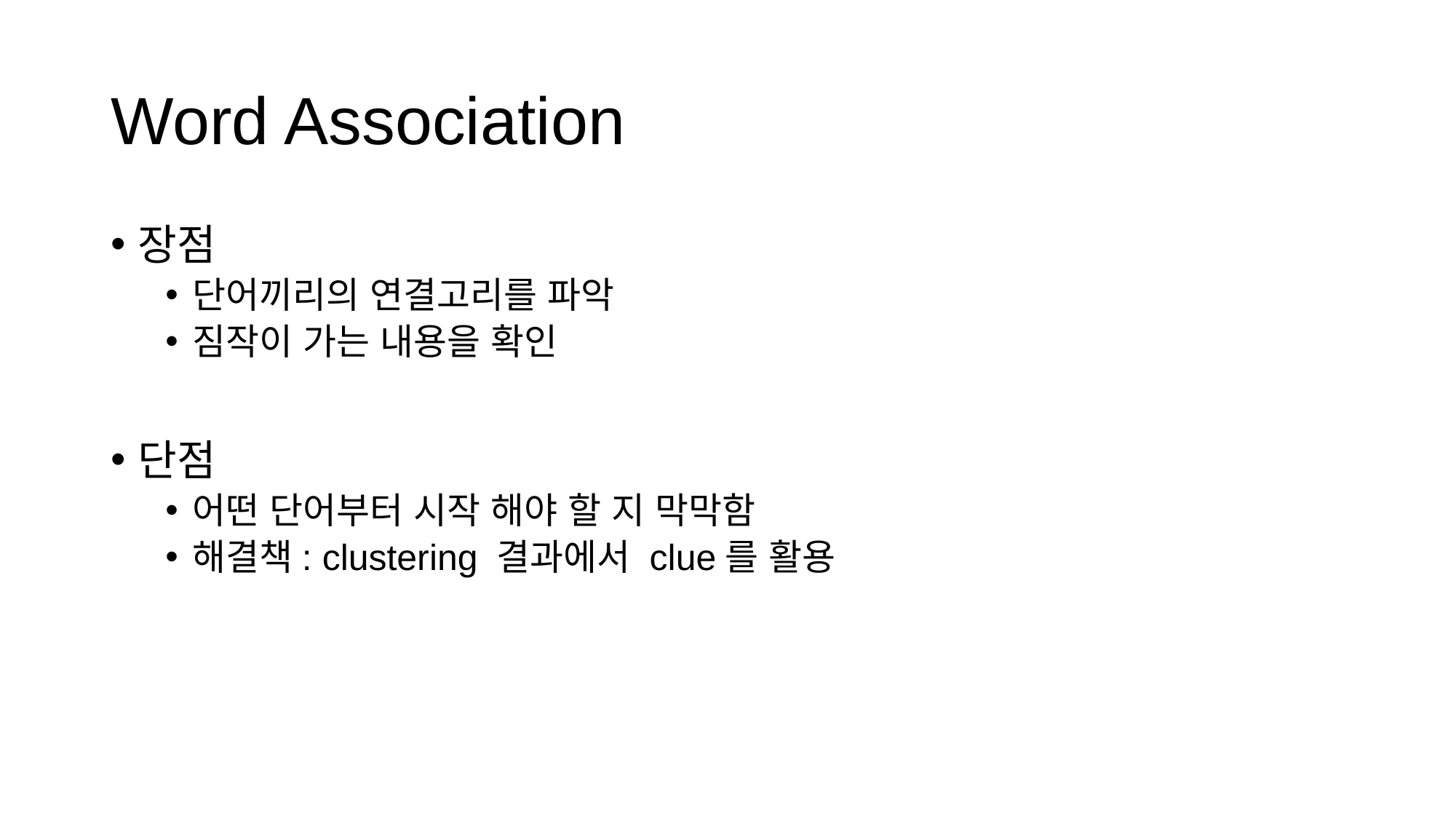

# Word Association
장점
단어끼리의 연결고리를 파악
짐작이 가는 내용을 확인

단점
어떤 단어부터 시작 해야 할 지 막막함
해결책: clustering 결과에서 clue를 활용